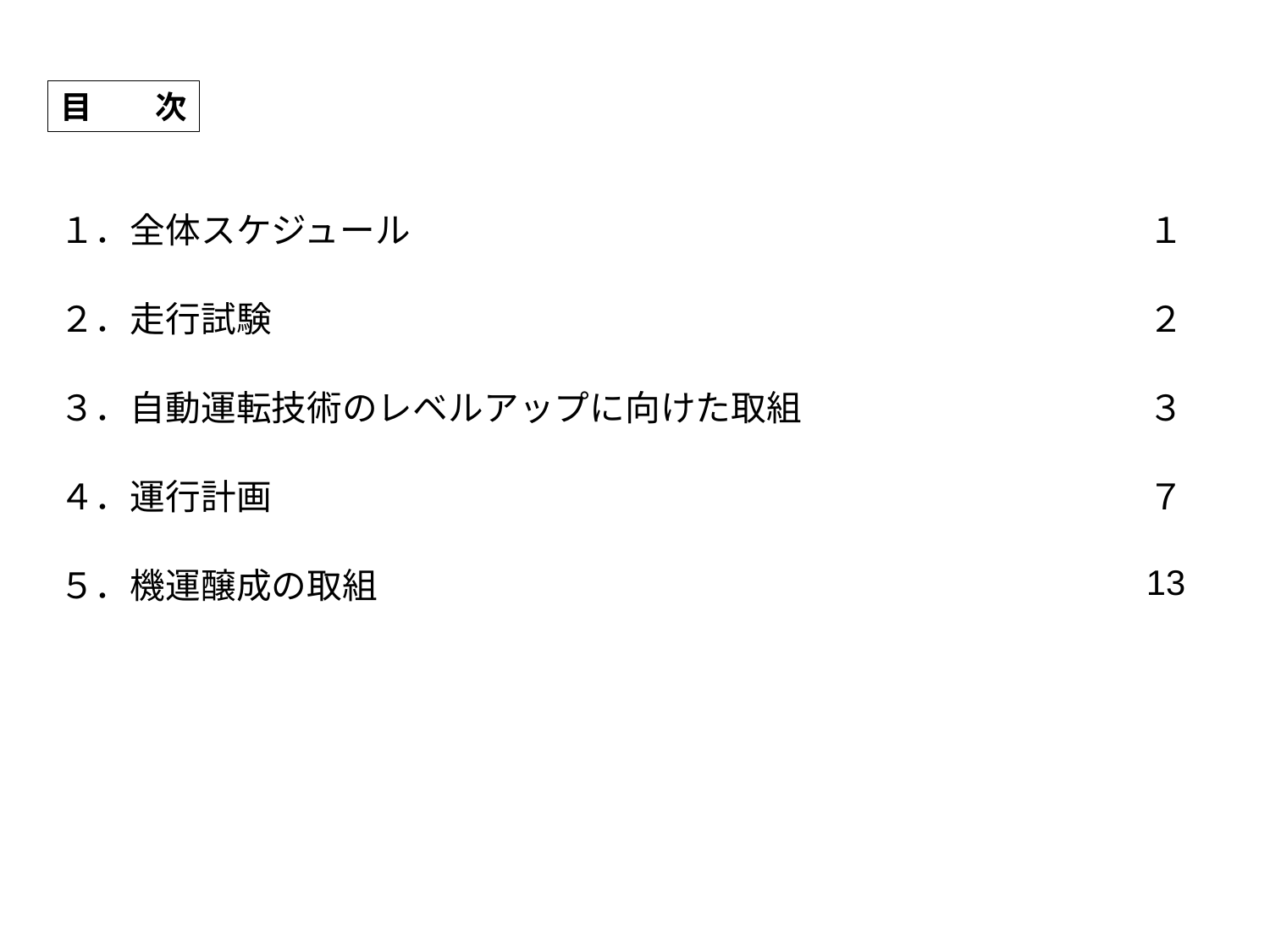

目　　次
| １．全体スケジュール | １ |
| --- | --- |
| ２．走行試験 | ２ |
| ３．自動運転技術のレベルアップに向けた取組 | ３ |
| ４．運行計画 | ７ |
| ５．機運醸成の取組 | 13 |